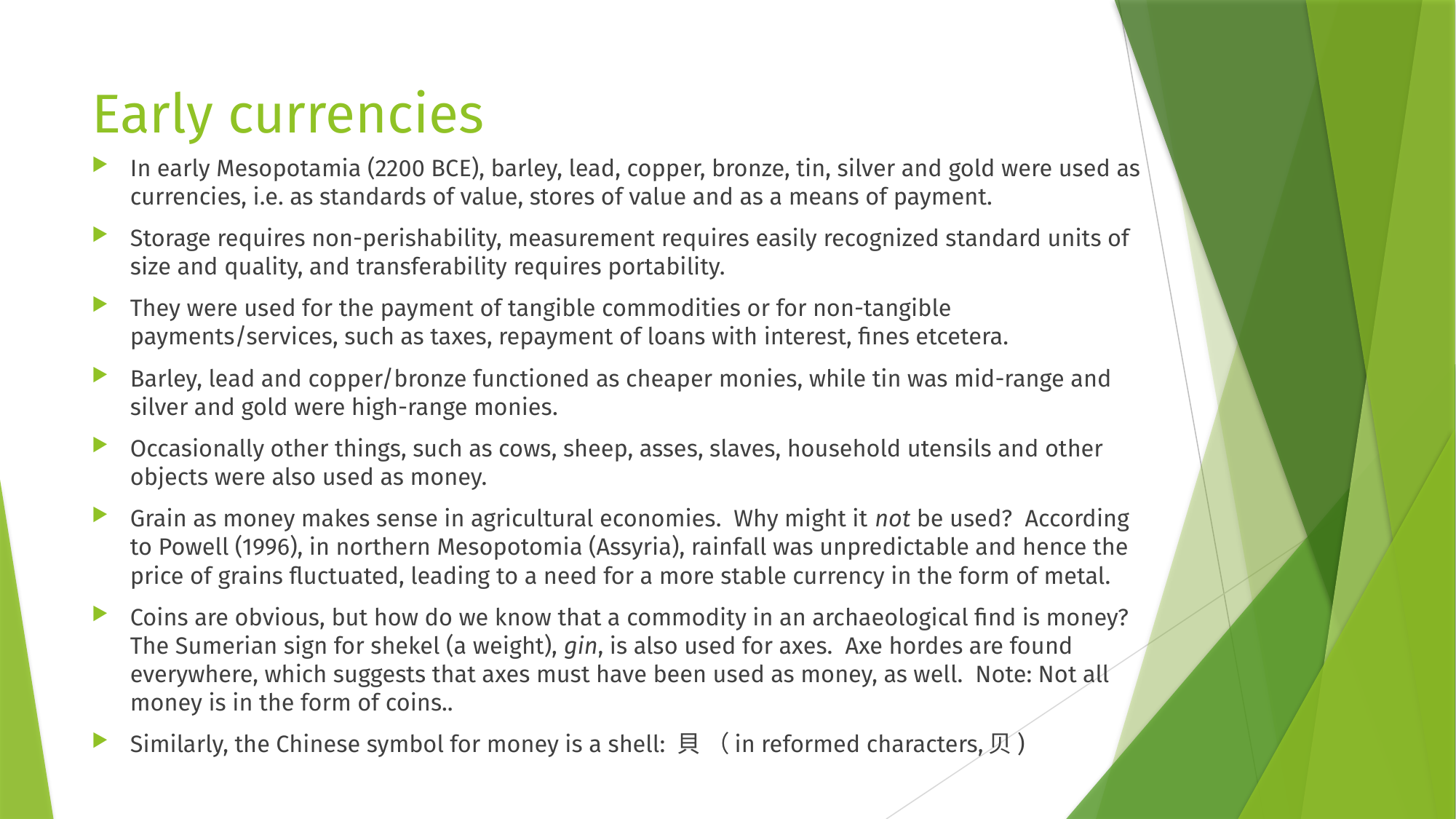

# Early currencies
In early Mesopotamia (2200 BCE), barley, lead, copper, bronze, tin, silver and gold were used as currencies, i.e. as standards of value, stores of value and as a means of payment.
Storage requires non-perishability, measurement requires easily recognized standard units of size and quality, and transferability requires portability.
They were used for the payment of tangible commodities or for non-tangible payments/services, such as taxes, repayment of loans with interest, fines etcetera.
Barley, lead and copper/bronze functioned as cheaper monies, while tin was mid-range and silver and gold were high-range monies.
Occasionally other things, such as cows, sheep, asses, slaves, household utensils and other objects were also used as money.
Grain as money makes sense in agricultural economies.  Why might it not be used?  According to Powell (1996), in northern Mesopotomia (Assyria), rainfall was unpredictable and hence the price of grains fluctuated, leading to a need for a more stable currency in the form of metal.
Coins are obvious, but how do we know that a commodity in an archaeological find is money?  The Sumerian sign for shekel (a weight), gin, is also used for axes.  Axe hordes are found everywhere, which suggests that axes must have been used as money, as well.  Note: Not all money is in the form of coins..
Similarly, the Chinese symbol for money is a shell: 貝 （in reformed characters,贝)